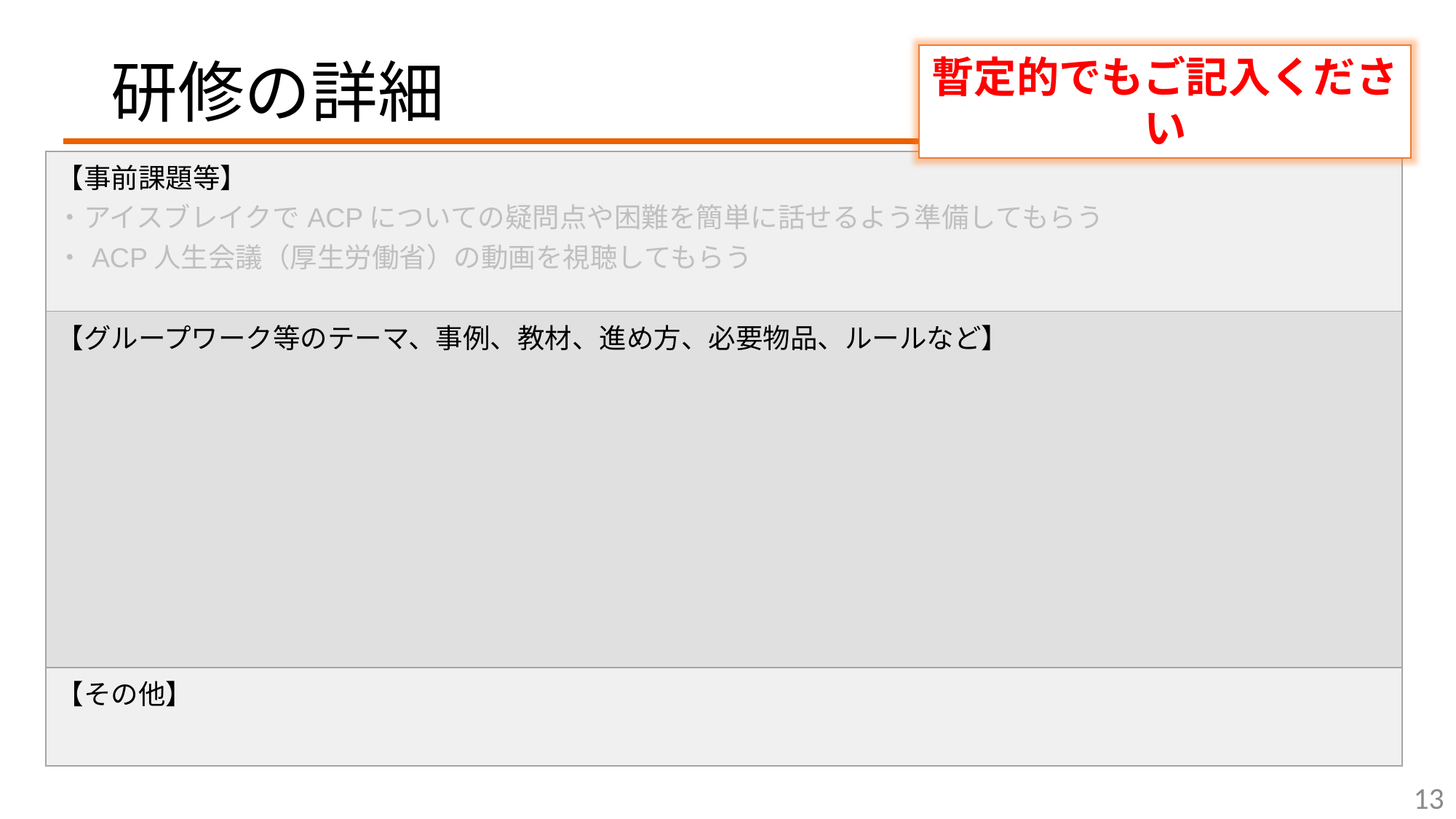

# 研修の詳細
暫定的でもご記入ください
| 【事前課題等】 ・アイスブレイクでACPについての疑問点や困難を簡単に話せるよう準備してもらう ・ACP人生会議（厚生労働省）の動画を視聴してもらう |
| --- |
| 【グループワーク等のテーマ、事例、教材、進め方、必要物品、ルールなど】 |
| 【その他】 |

13